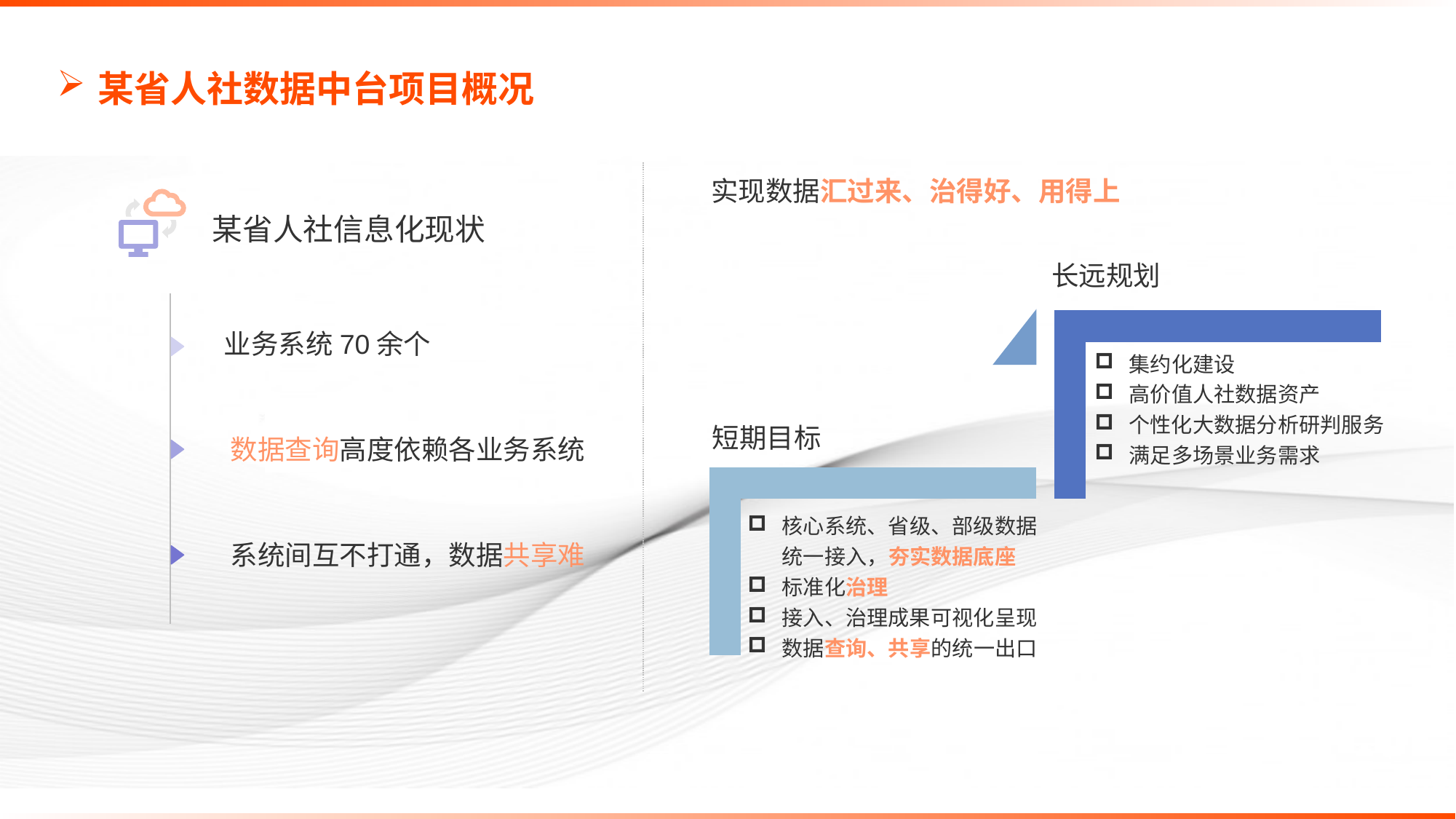

# 某省人社数据中台项目概况
实现数据汇过来、治得好、用得上

某省人社信息化现状
长远规划

集约化建设
高价值人社数据资产
个性化大数据分析研判服务
满足多场景业务需求
短期目标

核心系统、省级、部级数据统一接入，夯实数据底座
标准化治理
接入、治理成果可视化呈现
数据查询、共享的统一出口
业务系统70余个

数据查询高度依赖各业务系统

系统间互不打通，数据共享难